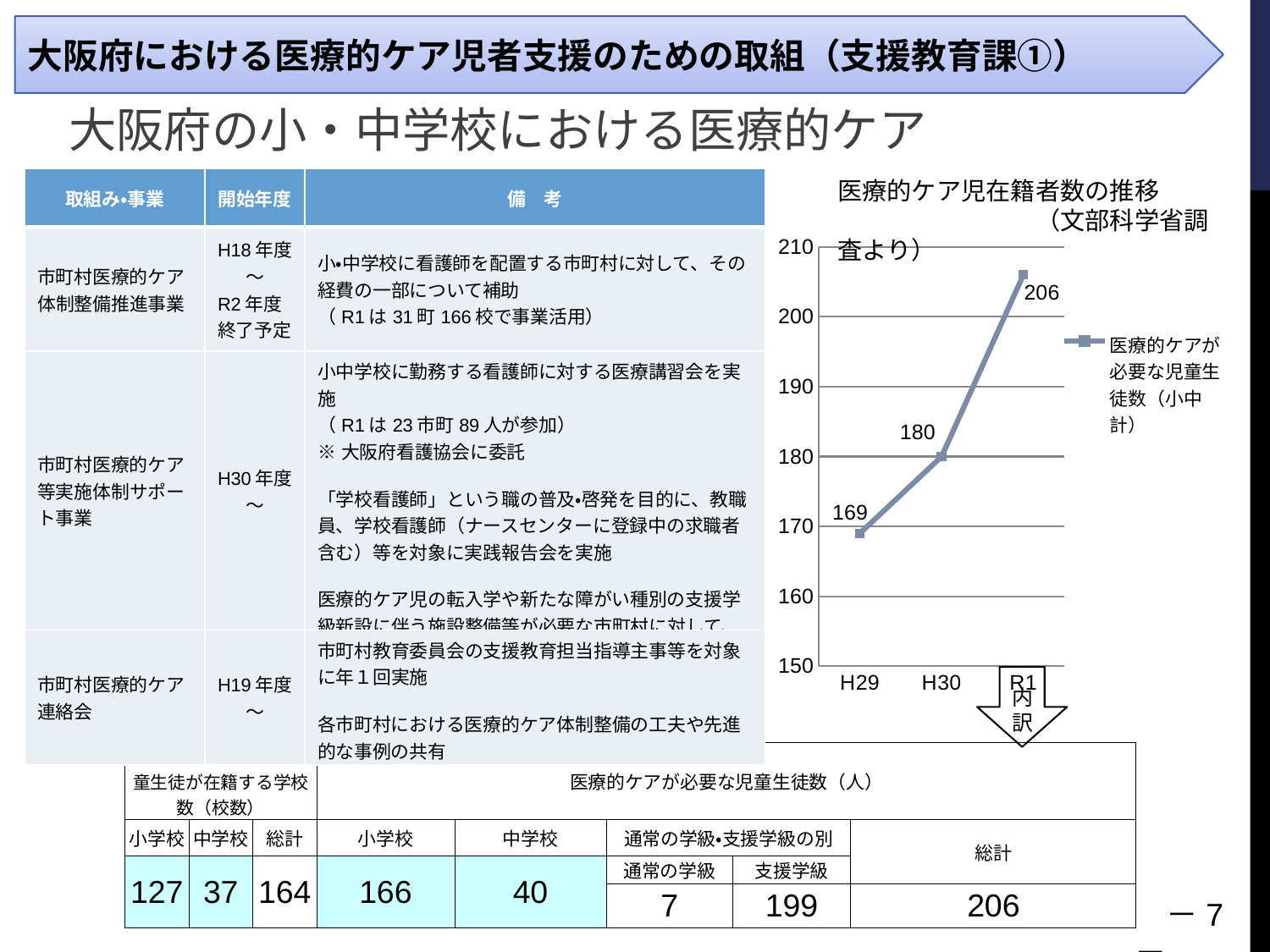

大阪府における医療的ケア児者支援のための取組（支援教育課①）
大阪府の小・中学校における医療的ケア
医療的ケア児在籍者数の推移
　　　　　　　　（文部科学省調査より）
| 取組み・事業 | 開始年度 | 備　考 |
| --- | --- | --- |
| 市町村医療的ケア体制整備推進事業 | H18年度 ～ R2年度終了予定 | 小・中学校に看護師を配置する市町村に対して、その経費の一部について補助 （R1は31町166校で事業活用） |
| 市町村医療的ケア等実施体制サポート事業 | H30年度 ～ | 小中学校に勤務する看護師に対する医療講習会を実施 （R1は23市町89人が参加） ※大阪府看護協会に委託 「学校看護師」という職の普及・啓発を目的に、教職員、学校看護師（ナースセンターに登録中の求職者含む）等を対象に実践報告会を実施 医療的ケア児の転入学や新たな障がい種別の支援学級新設に伴う施設整備等が必要な市町村に対して、その初期費用の一部について補助 |
| 市町村医療的ケア連絡会 | H19年度 ～ | 市町村教育委員会の支援教育担当指導主事等を対象に年１回実施 各市町村における医療的ケア体制整備の工夫や先進的な事例の共有 |

### Chart

| Category | 医療的ケアが必要な児童生徒数（小中計） |
|---|---|
| H29 | 169.0 |
| H30 | 180.0 |
| R1 | 206.0 |
内
訳
| 医療的ケアが必要な児童生徒が在籍する学校数（校数） |  |  | 医療的ケアが必要な児童生徒数（人） |  |  |  |  |
| --- | --- | --- | --- | --- | --- | --- | --- |
| 小学校 | 中学校 | 総計 | 小学校 | 中学校 | 通常の学級・支援学級の別 |  | 総計 |
| 127 | 37 | 164 | 166 | 40 | 通常の学級 | 支援学級 |  |
|  |  |  |  |  | 7 | 199 | 206 |
　－7－